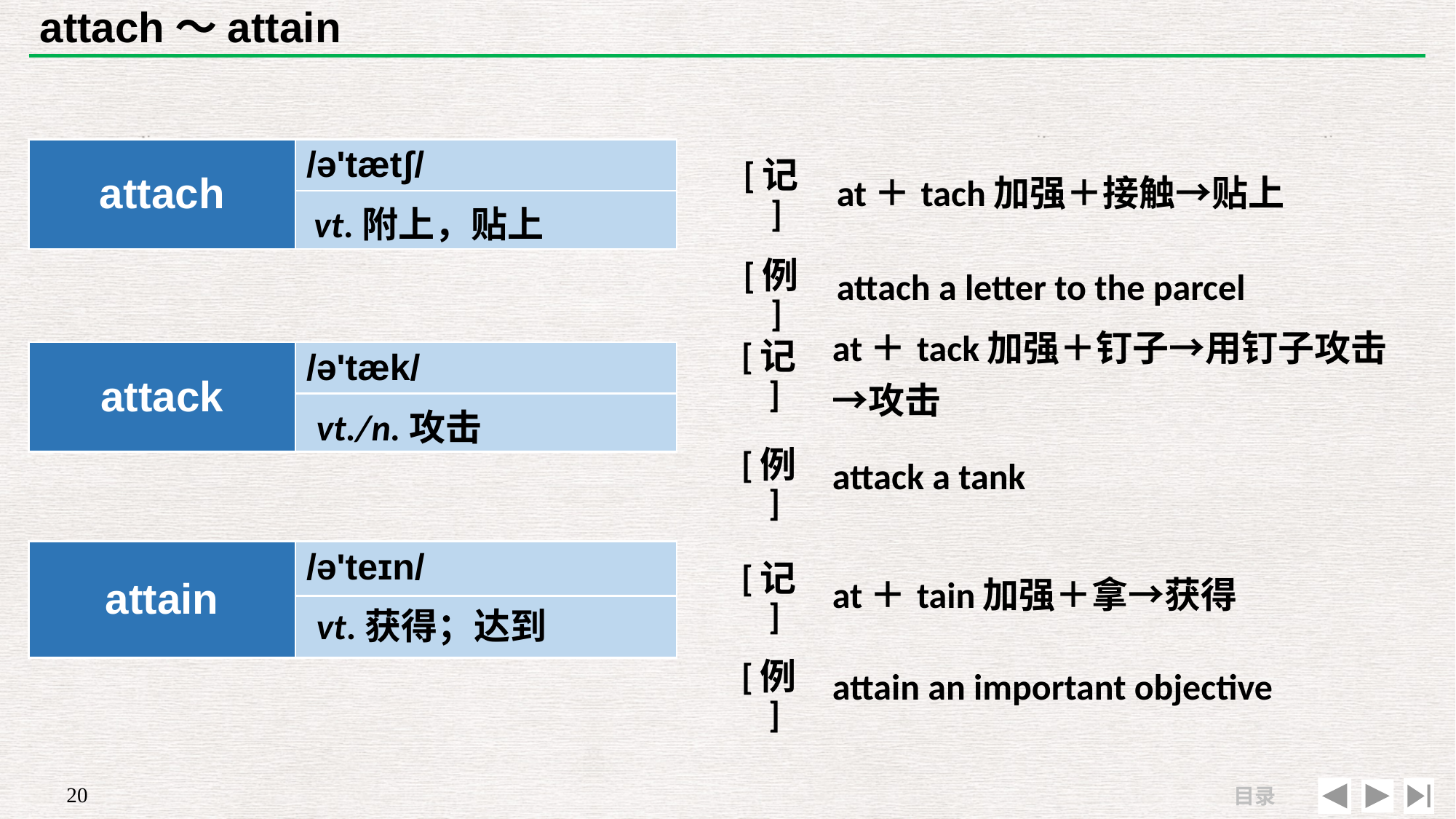

# attach～attain

| attach | /ə'tætʃ/ |
| --- | --- |
|  |  |
| [记] | at＋tach加强＋接触→贴上 |
| --- | --- |
| [例] | attach a letter to the parcel |
vt.附上，贴上
| [记] | at＋tack加强＋钉子→用钉子攻击→攻击 |
| --- | --- |
| [例] | attack a tank |
| attack | /ə'tæk/ |
| --- | --- |
|  |  |
vt./n.攻击
| attain | /ə'teɪn/ |
| --- | --- |
|  |  |
| [记] | at＋tain加强＋拿→获得 |
| --- | --- |
| [例] | attain an important objective |
vt.获得；达到